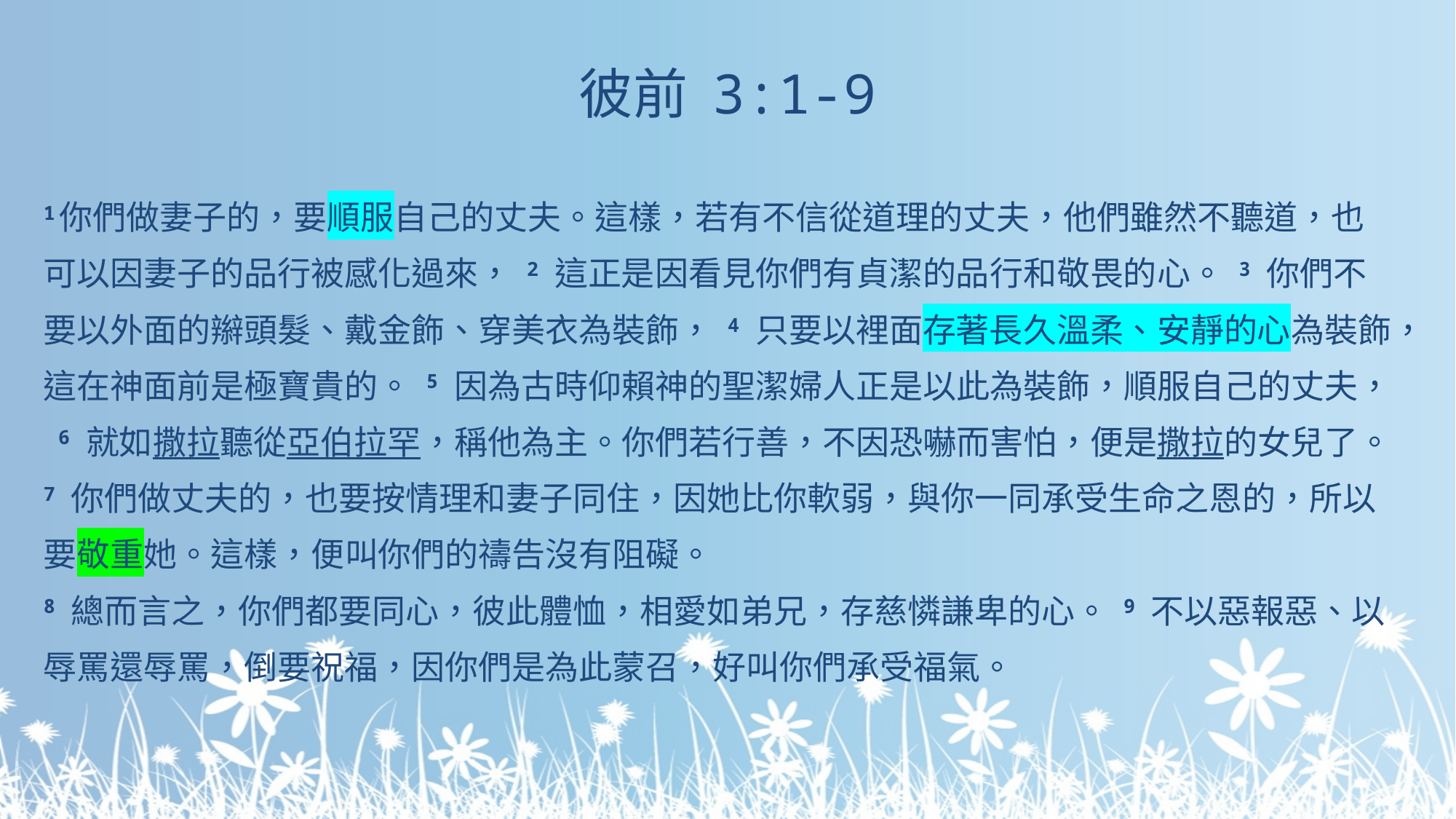

# 彼前 3:1-9
1你們做妻子的，要順服自己的丈夫。這樣，若有不信從道理的丈夫，他們雖然不聽道，也可以因妻子的品行被感化過來， 2 這正是因看見你們有貞潔的品行和敬畏的心。 3 你們不要以外面的辮頭髮、戴金飾、穿美衣為裝飾， 4 只要以裡面存著長久溫柔、安靜的心為裝飾，這在神面前是極寶貴的。 5 因為古時仰賴神的聖潔婦人正是以此為裝飾，順服自己的丈夫， 6 就如撒拉聽從亞伯拉罕，稱他為主。你們若行善，不因恐嚇而害怕，便是撒拉的女兒了。
7 你們做丈夫的，也要按情理和妻子同住，因她比你軟弱，與你一同承受生命之恩的，所以要敬重她。這樣，便叫你們的禱告沒有阻礙。
8 總而言之，你們都要同心，彼此體恤，相愛如弟兄，存慈憐謙卑的心。 9 不以惡報惡、以辱罵還辱罵，倒要祝福，因你們是為此蒙召，好叫你們承受福氣。